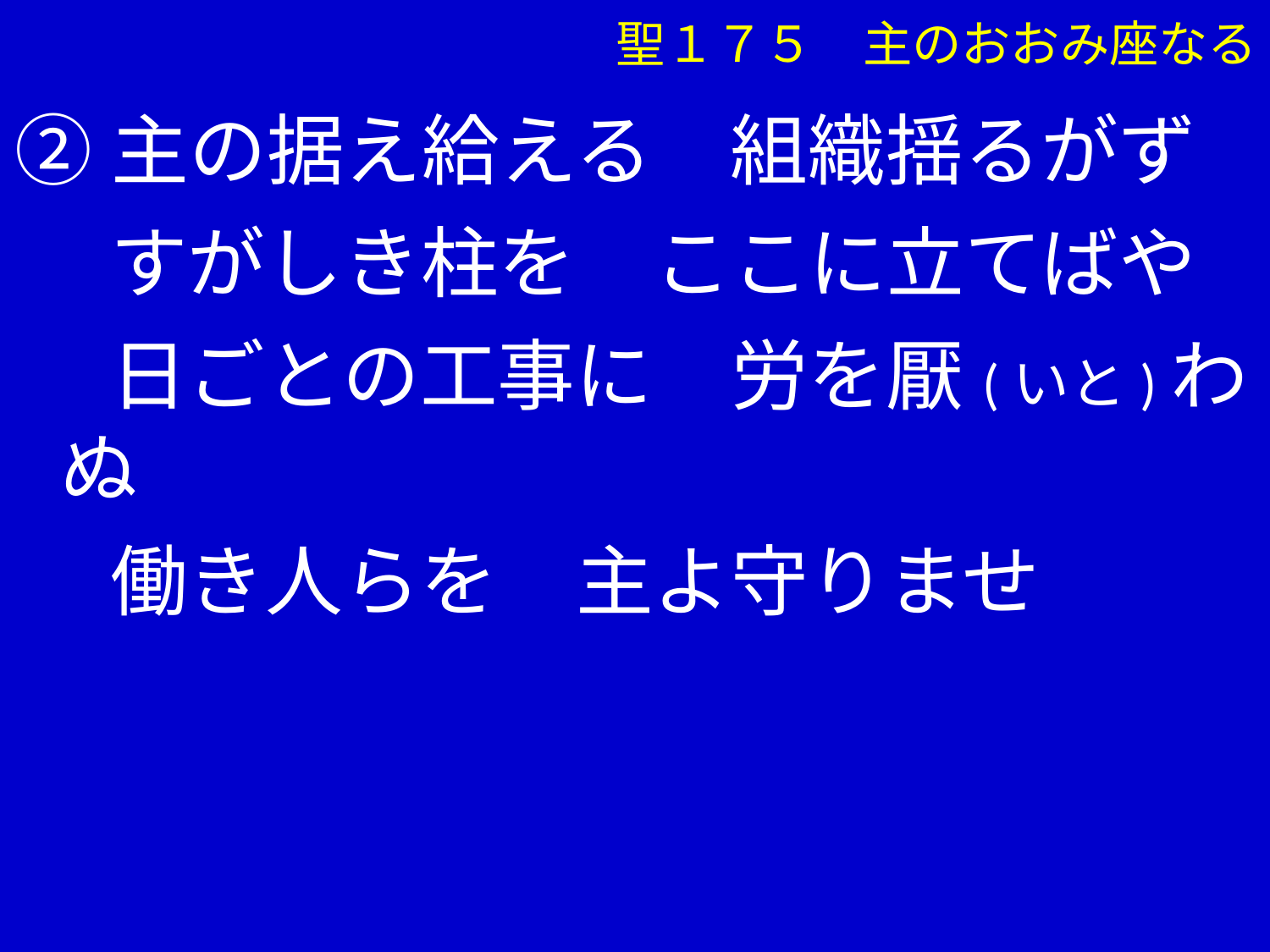

聖１７５　主のおおみ座なる
②主の据え給える　組織揺るがず
　 すがしき柱を　ここに立てばや
　 日ごとの工事に　労を厭(いと)わぬ
　 働き人らを　主よ守りませ